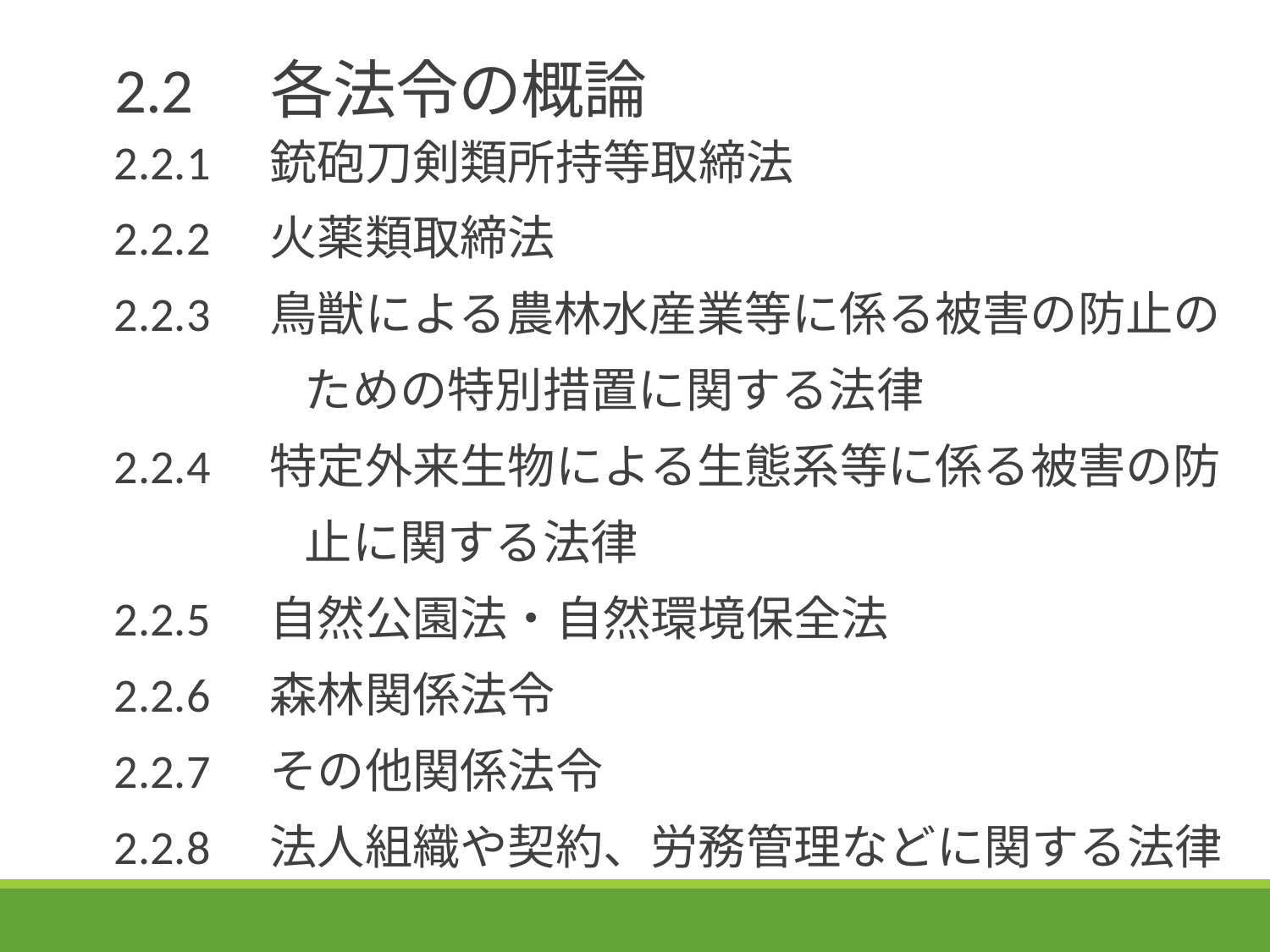

# 2.2　各法令の概論
2.2.1　銃砲刀剣類所持等取締法
2.2.2　火薬類取締法
2.2.3　鳥獣による農林水産業等に係る被害の防止の
　　　　ための特別措置に関する法律
2.2.4　特定外来生物による生態系等に係る被害の防
　　　　止に関する法律
2.2.5　自然公園法・自然環境保全法
2.2.6　森林関係法令
2.2.7　その他関係法令
2.2.8　法人組織や契約、労務管理などに関する法律